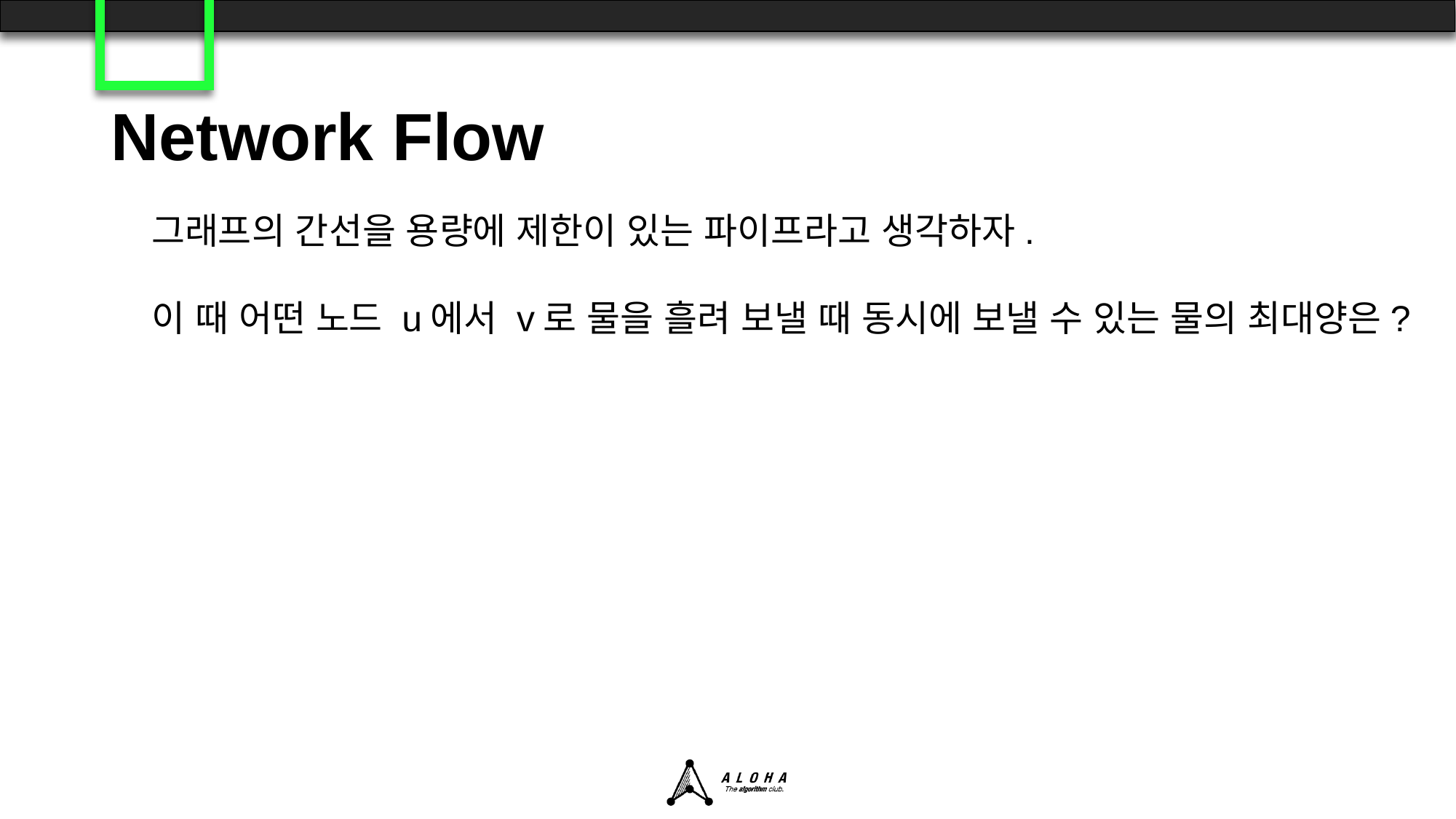

# Network Flow
그래프의 간선을 용량에 제한이 있는 파이프라고 생각하자.

이 때 어떤 노드 u에서 v로 물을 흘려 보낼 때 동시에 보낼 수 있는 물의 최대양은?